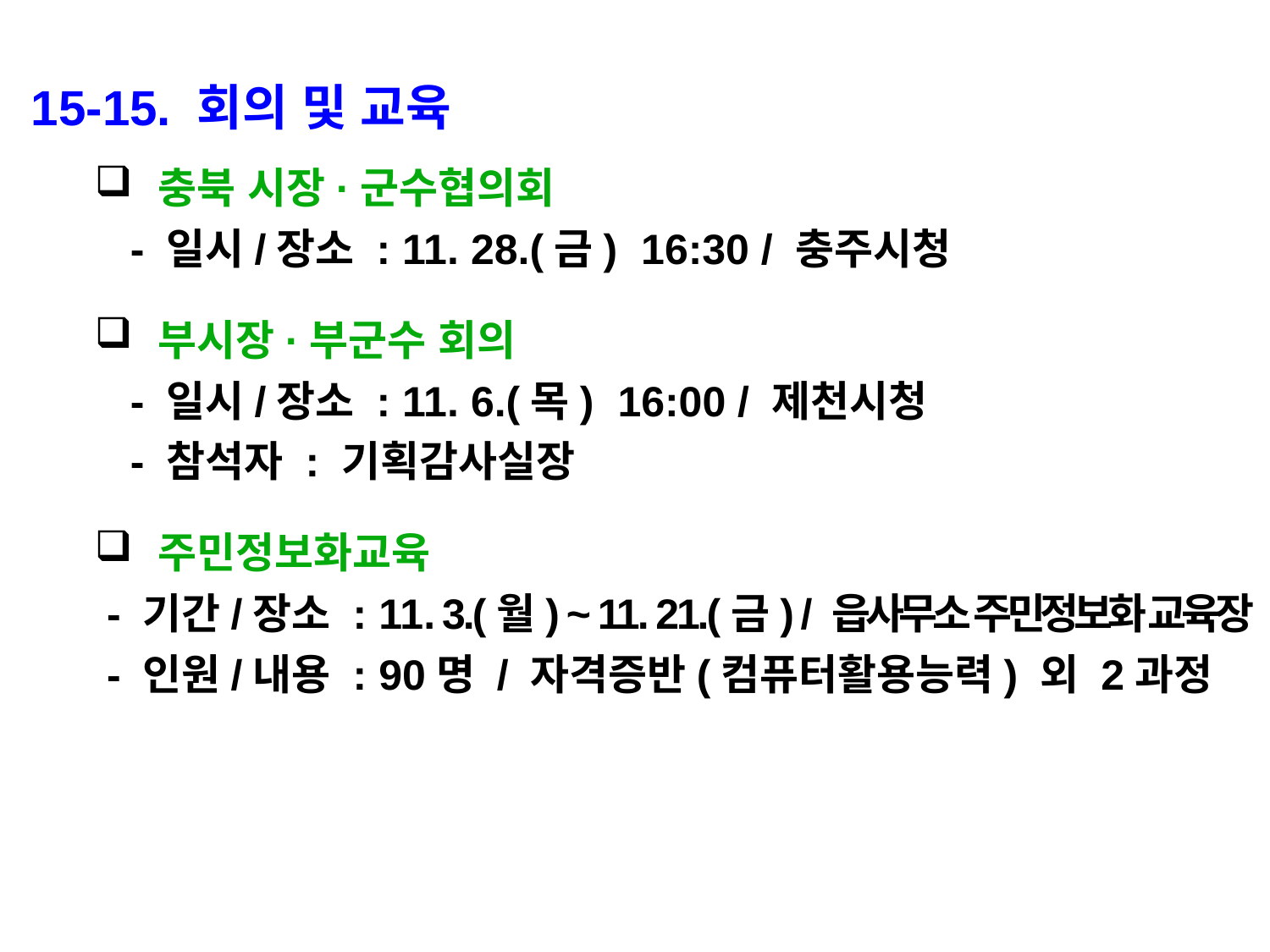

15-15. 회의 및 교육

충북 시장·군수협의회
   - 일시/장소 : 11. 28.(금)  16:30 / 충주시청

부시장·부군수 회의
   - 일시/장소 : 11. 6.(목)  16:00 / 제천시청
   - 참석자 : 기획감사실장

주민정보화교육
 - 기간/장소 : 11. 3.(월) ~ 11. 21.(금) / 읍사무소 주민정보화 교육장
 - 인원/내용 : 90명 / 자격증반(컴퓨터활용능력) 외 2과정